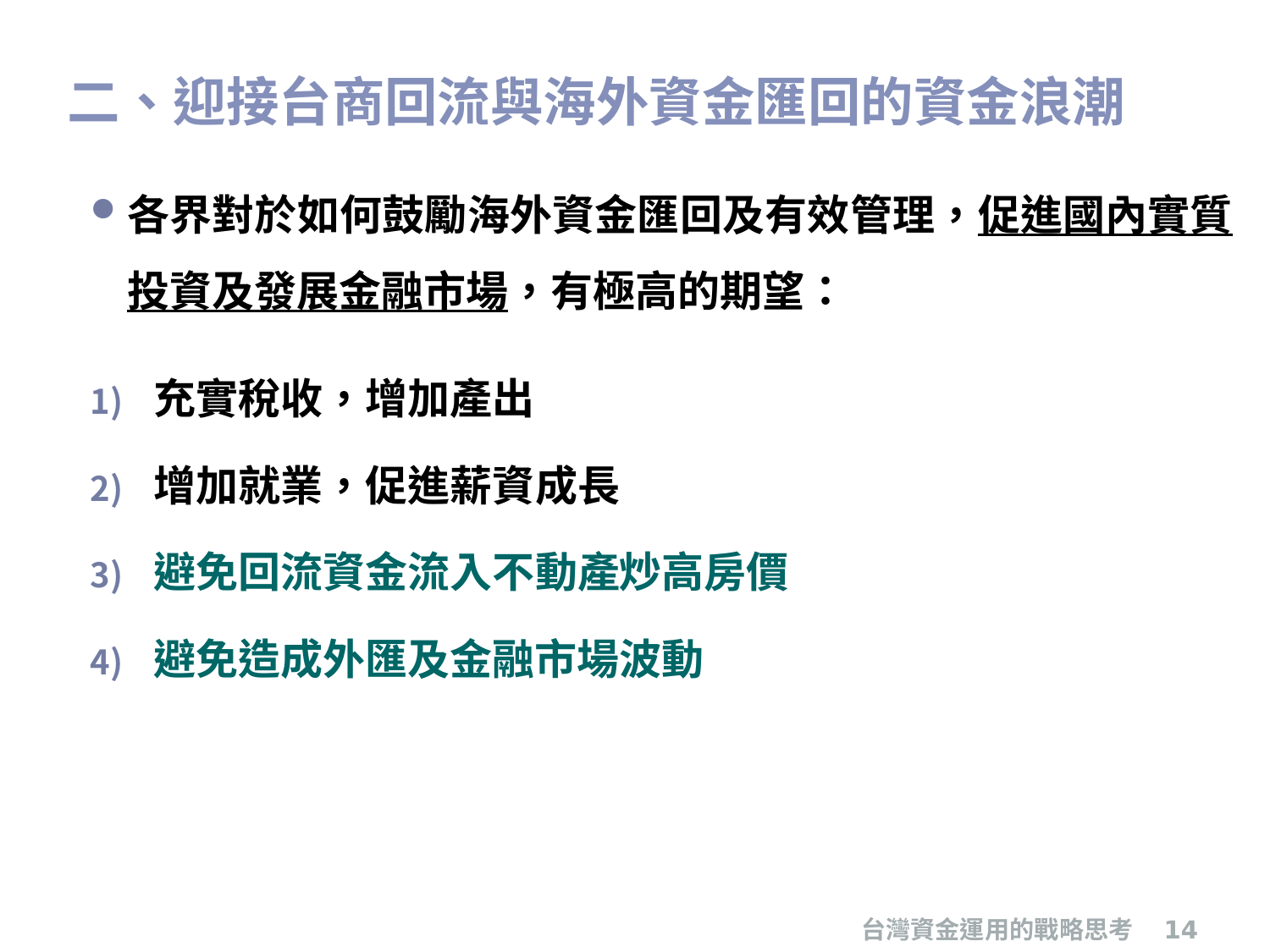

# 二、迎接台商回流與海外資金匯回的資金浪潮
各界對於如何鼓勵海外資金匯回及有效管理，促進國內實質投資及發展金融市場，有極高的期望：
充實稅收，增加產出
增加就業，促進薪資成長
避免回流資金流入不動產炒高房價
避免造成外匯及金融市場波動
台灣資金運用的戰略思考
14